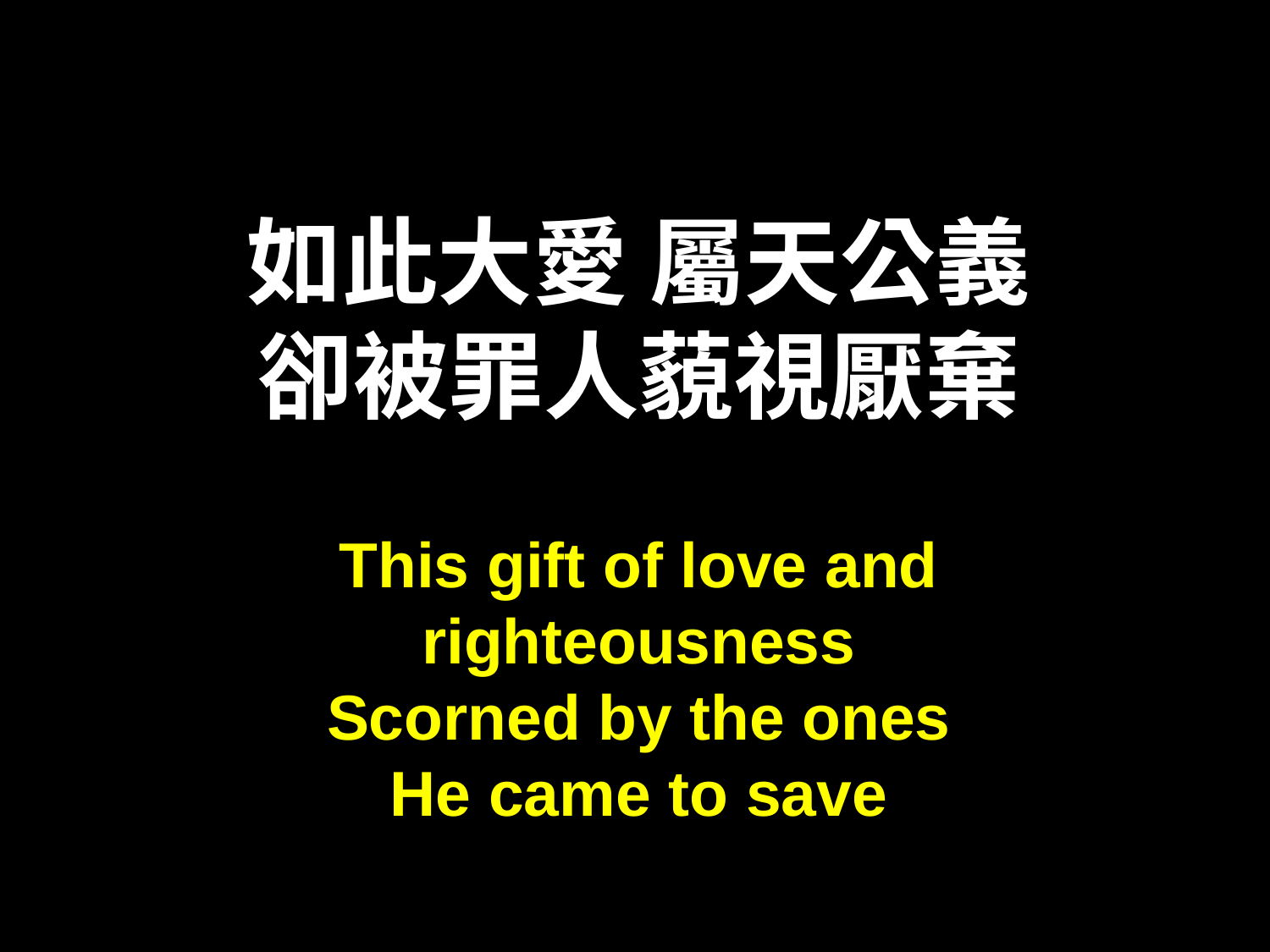

如此大愛 屬天公義
卻被罪人藐視厭棄

This gift of love and righteousness
Scorned by the ones
He came to save